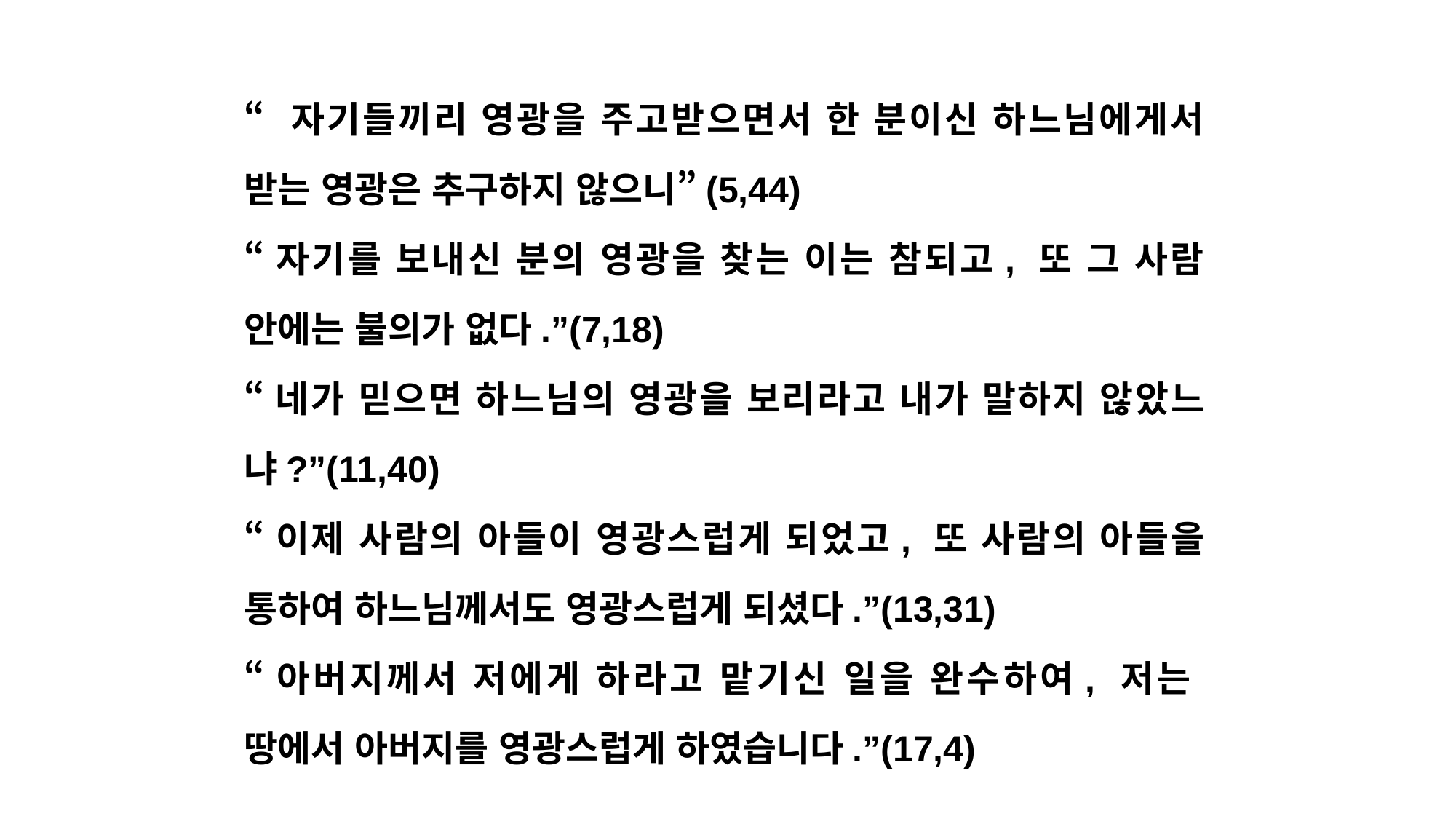

“자기들끼리 영광을 주고받으면서 한 분이신 하느님에게서 받는 영광은 추구하지 않으니”(5,44)
“자기를 보내신 분의 영광을 찾는 이는 참되고, 또 그 사람 안에는 불의가 없다.”(7,18)
“네가 믿으면 하느님의 영광을 보리라고 내가 말하지 않았느냐?”(11,40)
“이제 사람의 아들이 영광스럽게 되었고, 또 사람의 아들을 통하여 하느님께서도 영광스럽게 되셨다.”(13,31)
“아버지께서 저에게 하라고 맡기신 일을 완수하여, 저는  땅에서 아버지를 영광스럽게 하였습니다.”(17,4)